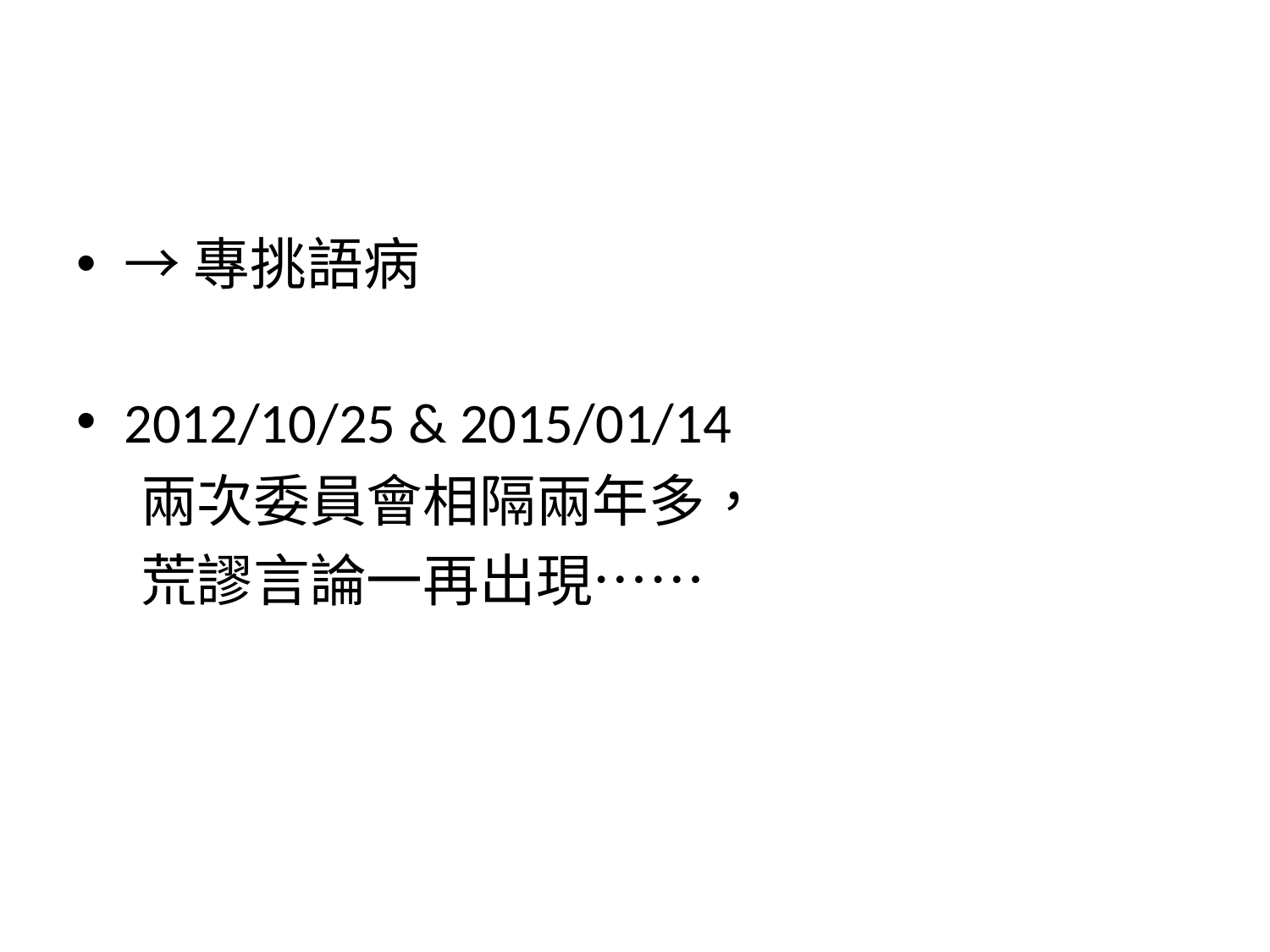

#
→專挑語病

2012/10/25 & 2015/01/14
    兩次委員會相隔兩年多，
    荒謬言論一再出現……